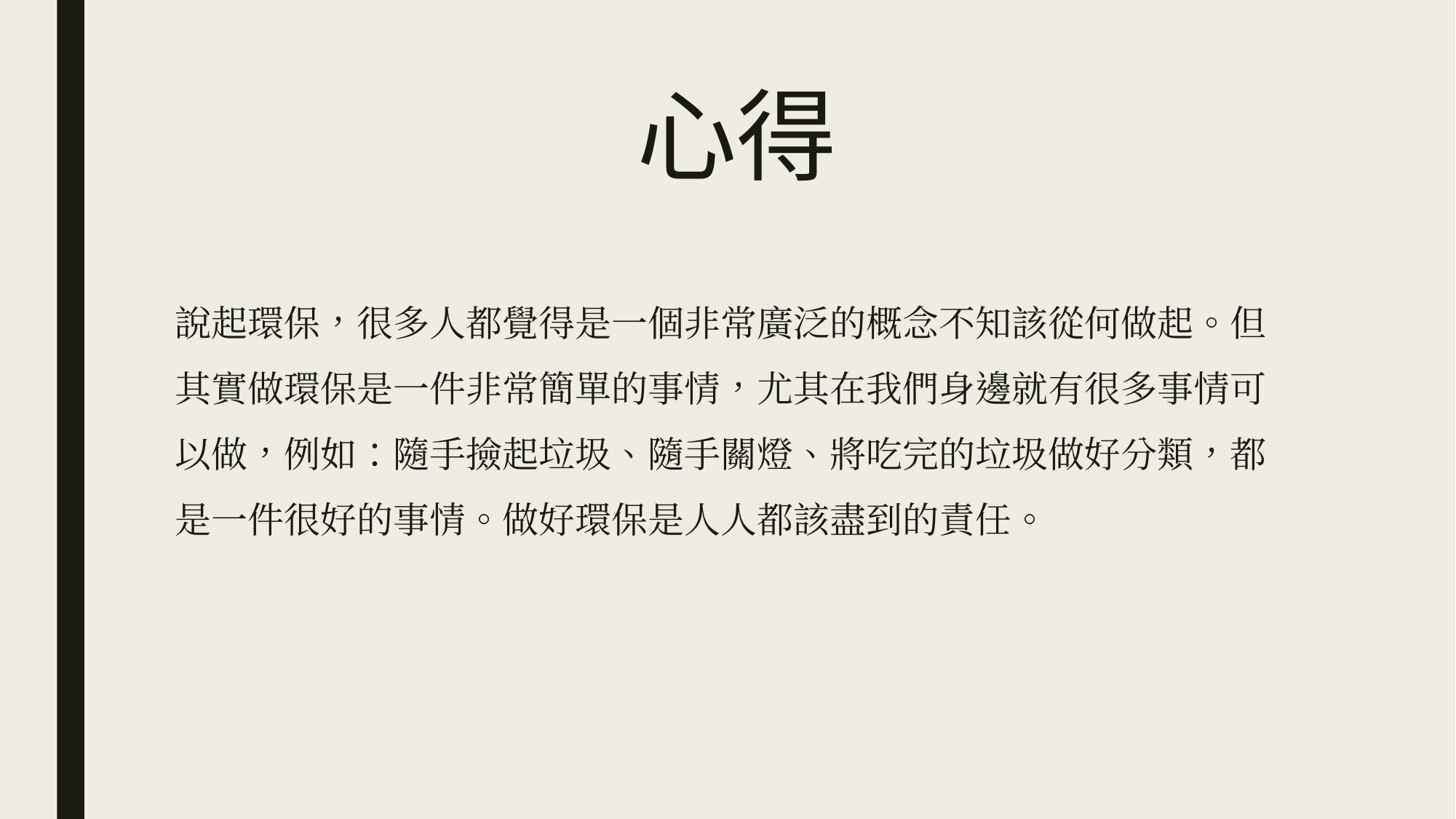

# 心得
說起環保，很多人都覺得是一個非常廣泛的概念不知該從何做起。但其實做環保是一件非常簡單的事情，尤其在我們身邊就有很多事情可以做，例如：隨手撿起垃圾、隨手關燈、將吃完的垃圾做好分類，都是一件很好的事情。做好環保是人人都該盡到的責任。